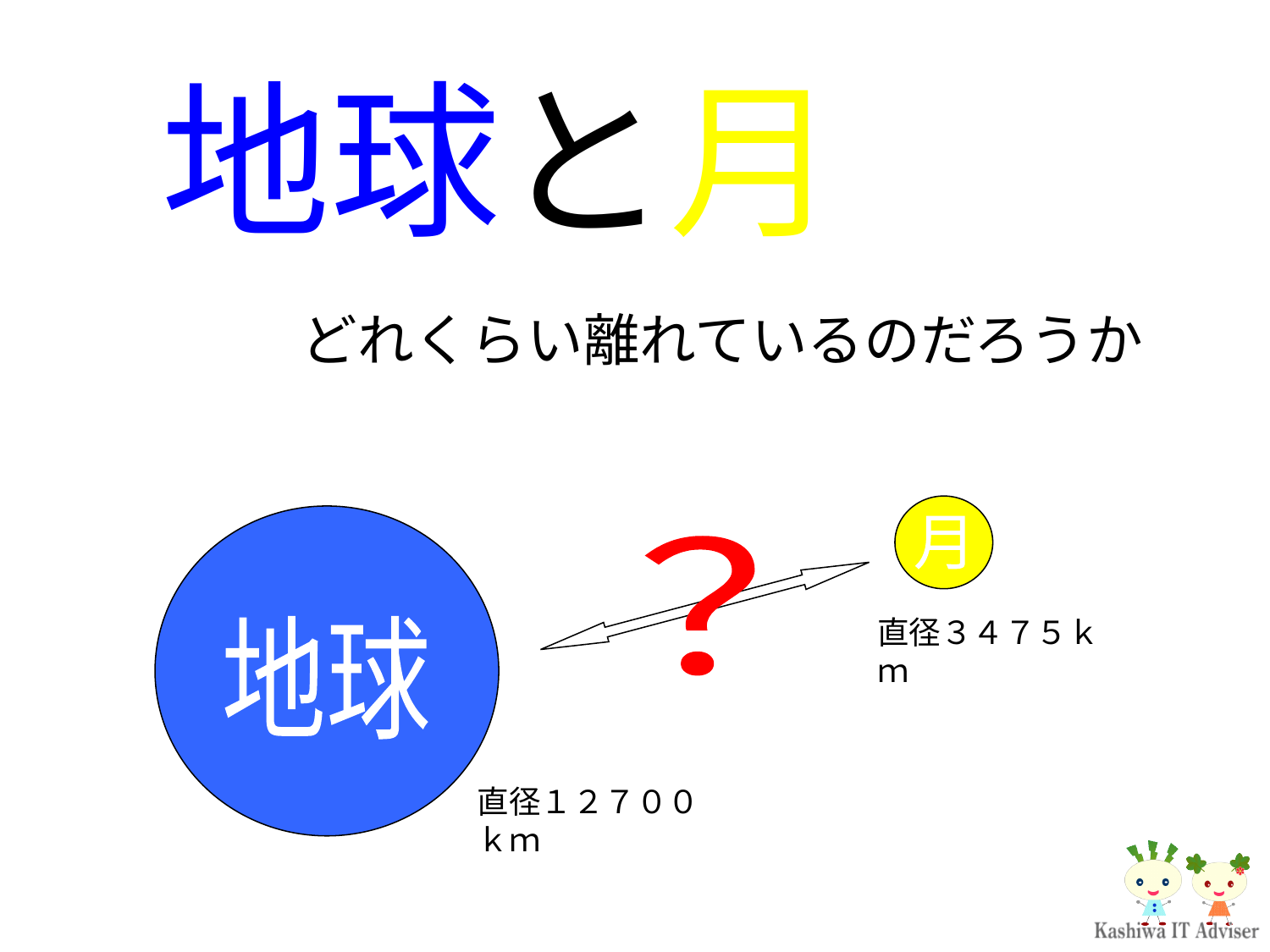

# 地球と月
どれくらい離れているのだろうか

月
？

直径３４７５ｋｍ
地球
直径１２７００ｋｍ